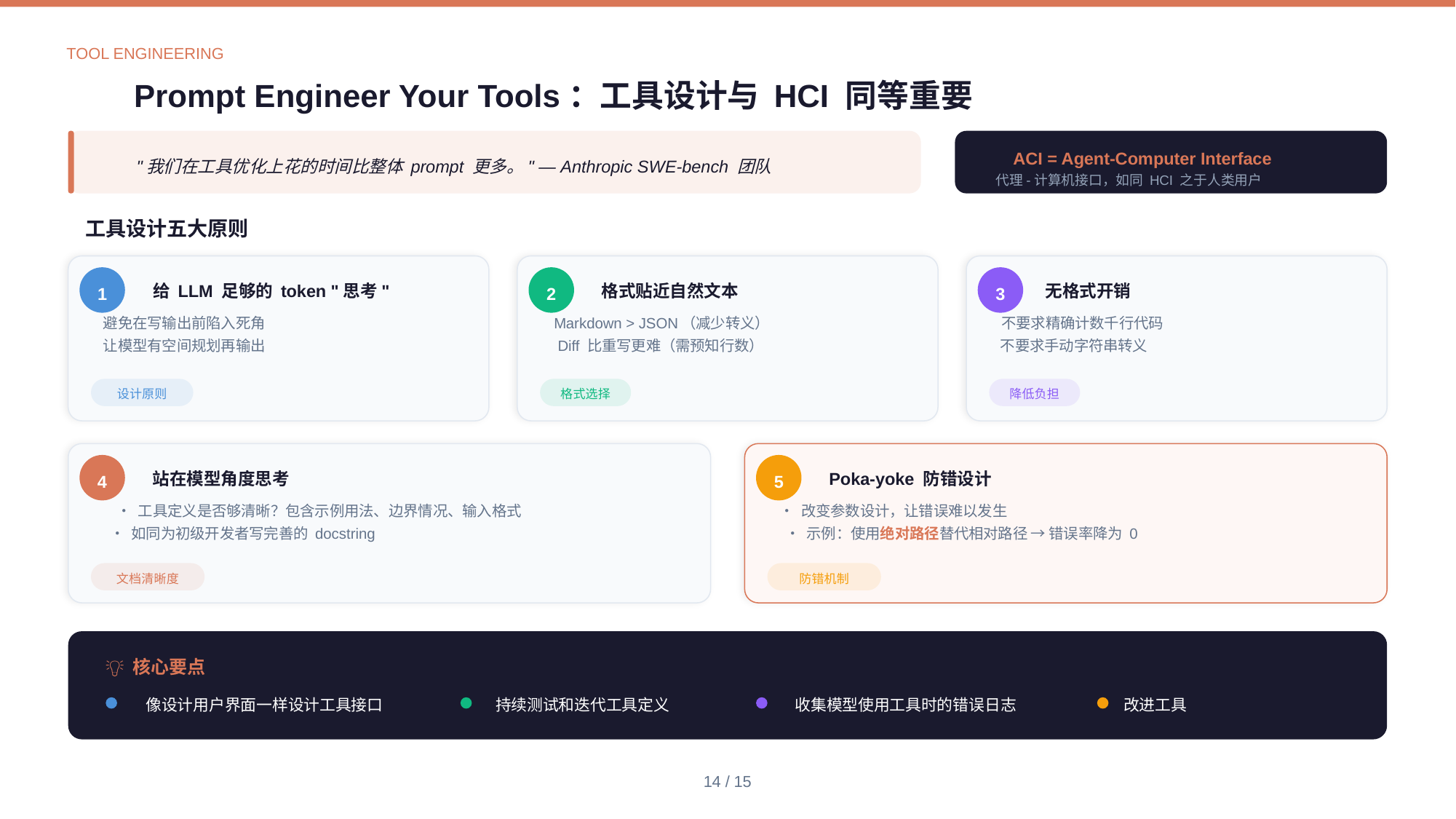

TOOL ENGINEERING
Prompt Engineer Your Tools：工具设计与 HCI 同等重要

ACI = Agent-Computer Interface
"我们在工具优化上花的时间比整体 prompt 更多。" — Anthropic SWE-bench 团队
代理-计算机接口，如同 HCI 之于人类用户
工具设计五大原则

给 LLM 足够的 token "思考"
格式贴近自然文本
无格式开销
1
2
3
避免在写输出前陷入死角
Markdown > JSON（减少转义）
不要求精确计数千行代码
让模型有空间规划再输出
Diff 比重写更难（需预知行数）
不要求手动字符串转义

设计原则
格式选择
降低负担

站在模型角度思考
Poka-yoke 防错设计
4
5
• 工具定义是否够清晰？包含示例用法、边界情况、输入格式
• 改变参数设计，让错误难以发生
• 如同为初级开发者写完善的 docstring
• 示例：使用绝对路径替代相对路径 → 错误率降为 0

文档清晰度
防错机制

💡 核心要点
像设计用户界面一样设计工具接口
持续测试和迭代工具定义
收集模型使用工具时的错误日志
改进工具

14 / 15